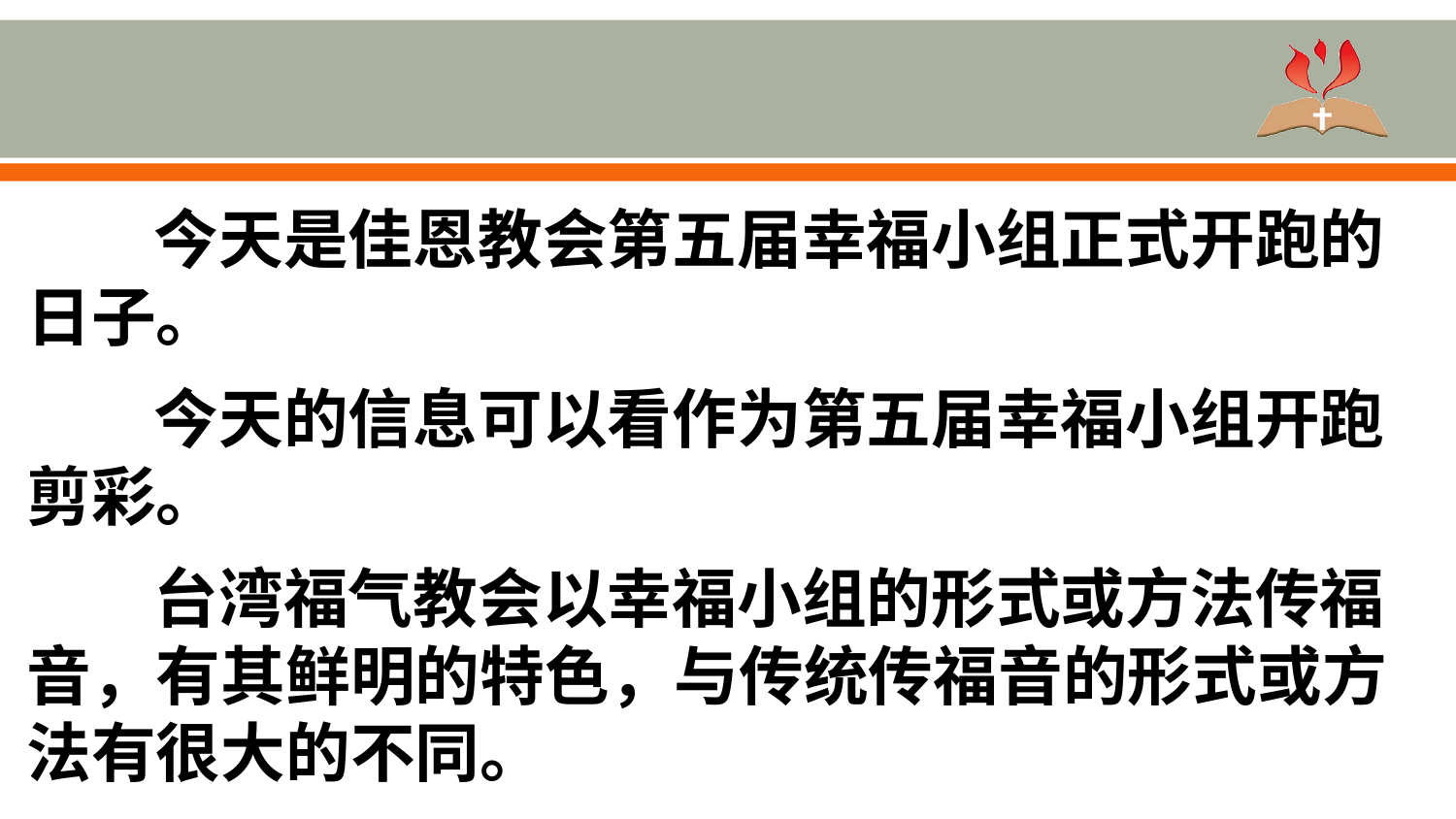

今天是佳恩教会第五届幸福小组正式开跑的日子。
今天的信息可以看作为第五届幸福小组开跑剪彩。
台湾福气教会以幸福小组的形式或方法传福音，有其鲜明的特色，与传统传福音的形式或方法有很大的不同。

2